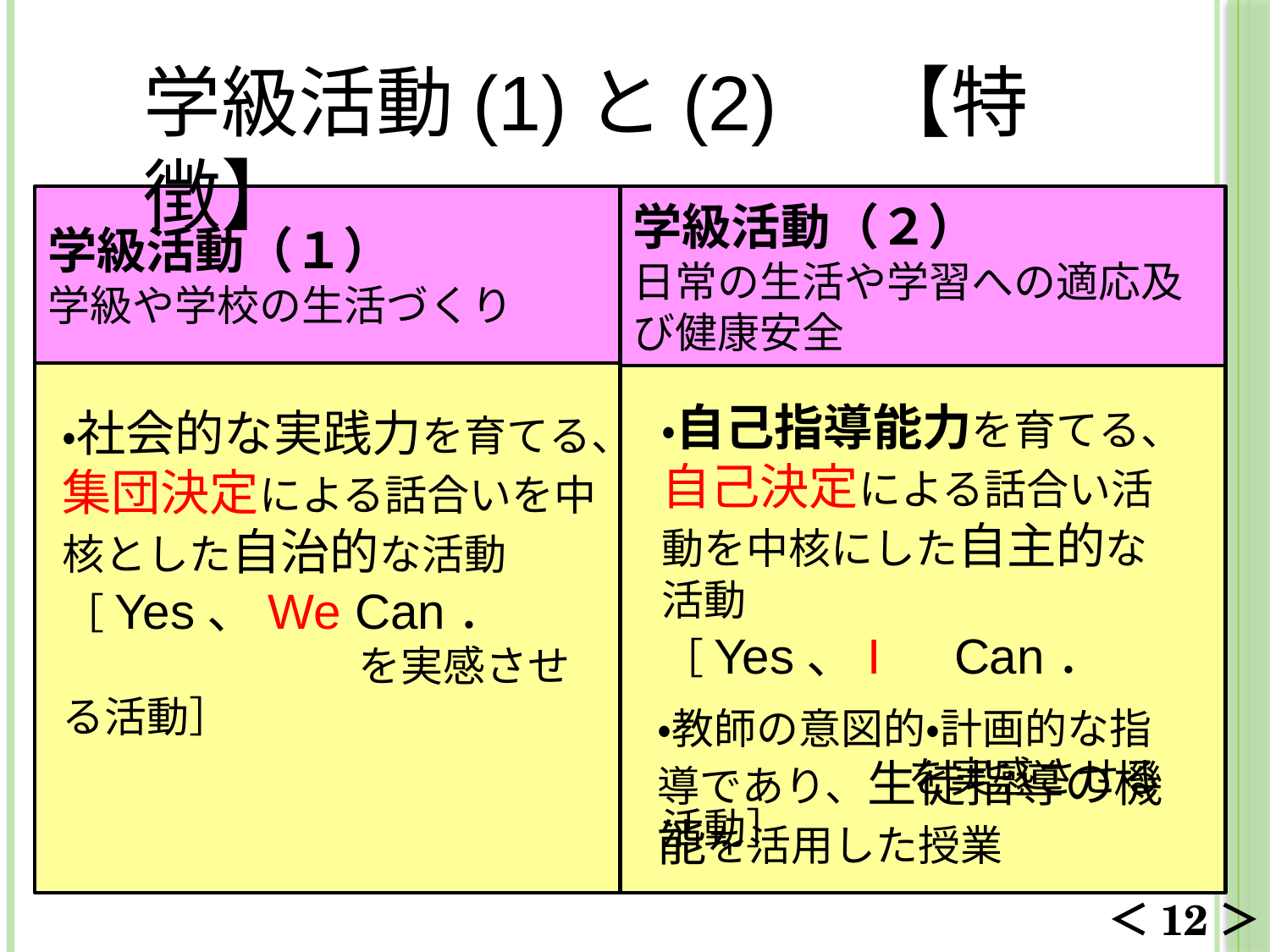

学級活動(1)と(2)　【特徴】
学級活動（１）
学級や学校の生活づくり
学級活動（２）
日常の生活や学習への適応及び健康安全

・自己指導能力を育てる、
自己決定による話合い活動を中核にした自主的な活動
［Yes、I　Can．
　　　　　を実感させる活動］
・社会的な実践力を育てる、
集団決定による話合いを中核とした自治的な活動
［Yes、We Can．
　　　　　　　を実感させる活動］
・教師の意図的・計画的な指導であり、生徒指導の機能を活用した授業
＜12＞